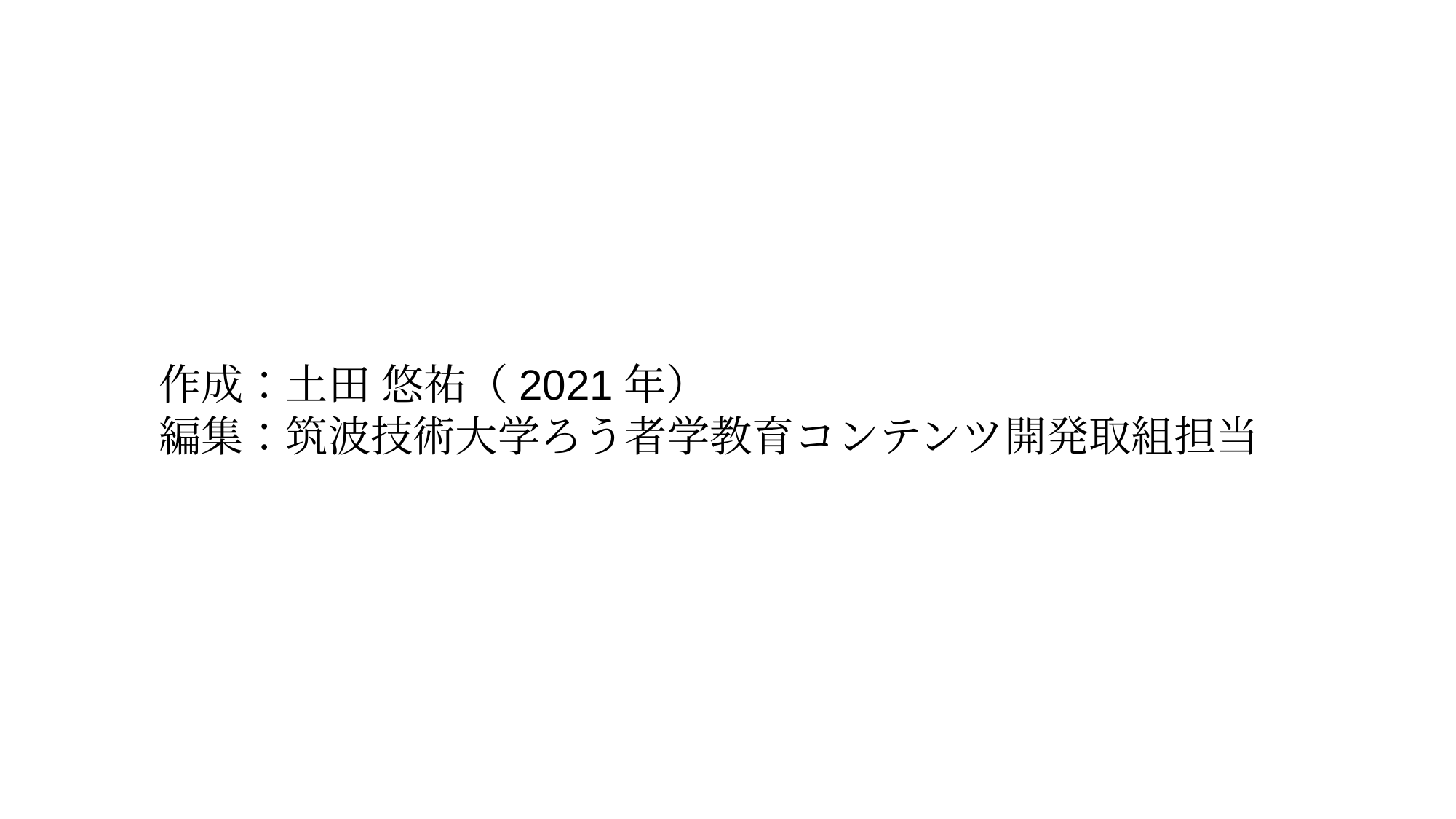

作成：土田 悠祐（2021年）
編集：筑波技術大学ろう者学教育コンテンツ開発取組担当